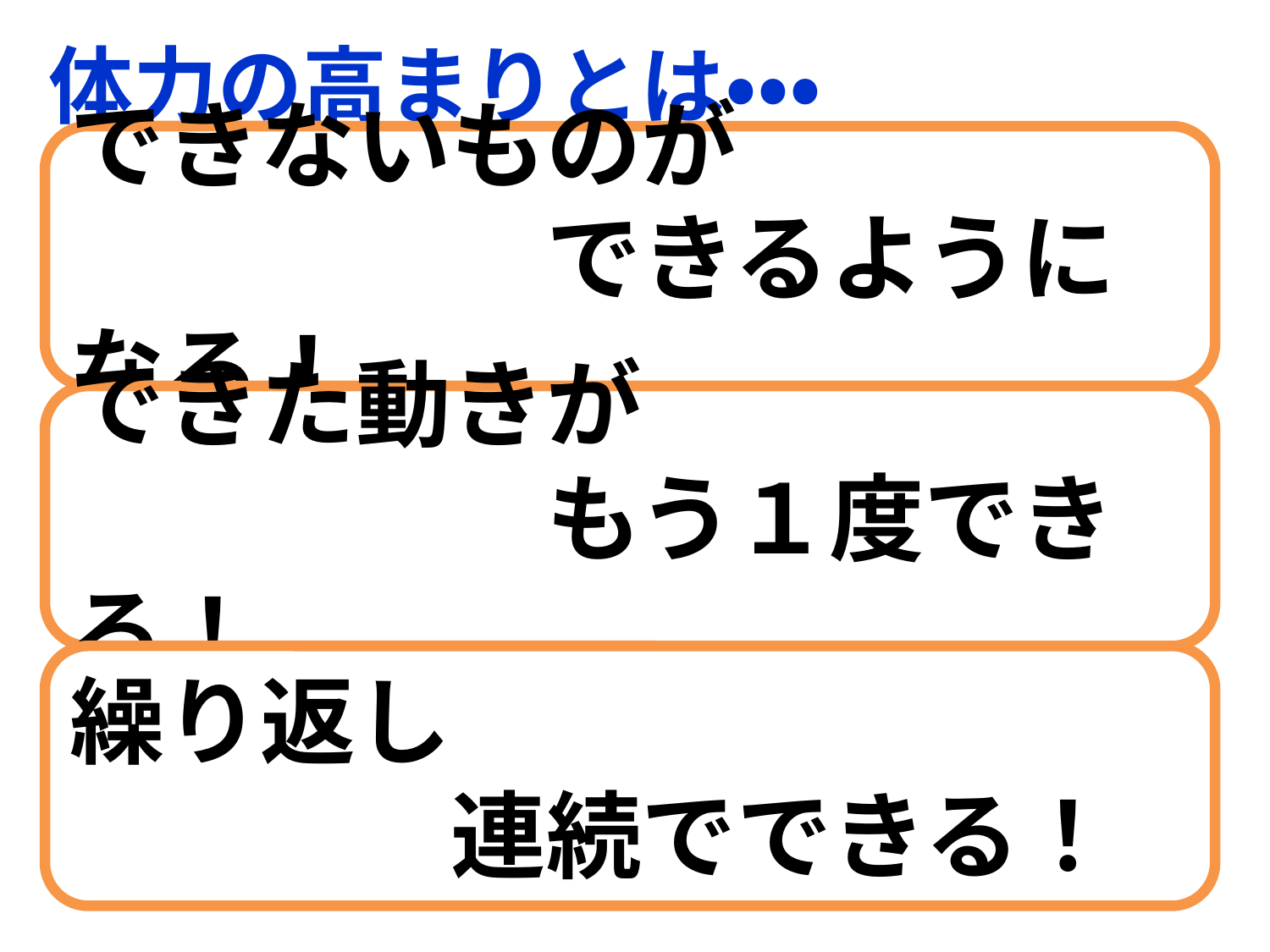

体力の高まりとは・・・
できないものが
　　　　　できるようになる！
できた動きが
　　　　　もう１度できる！
繰り返し
　　　　連続でできる！